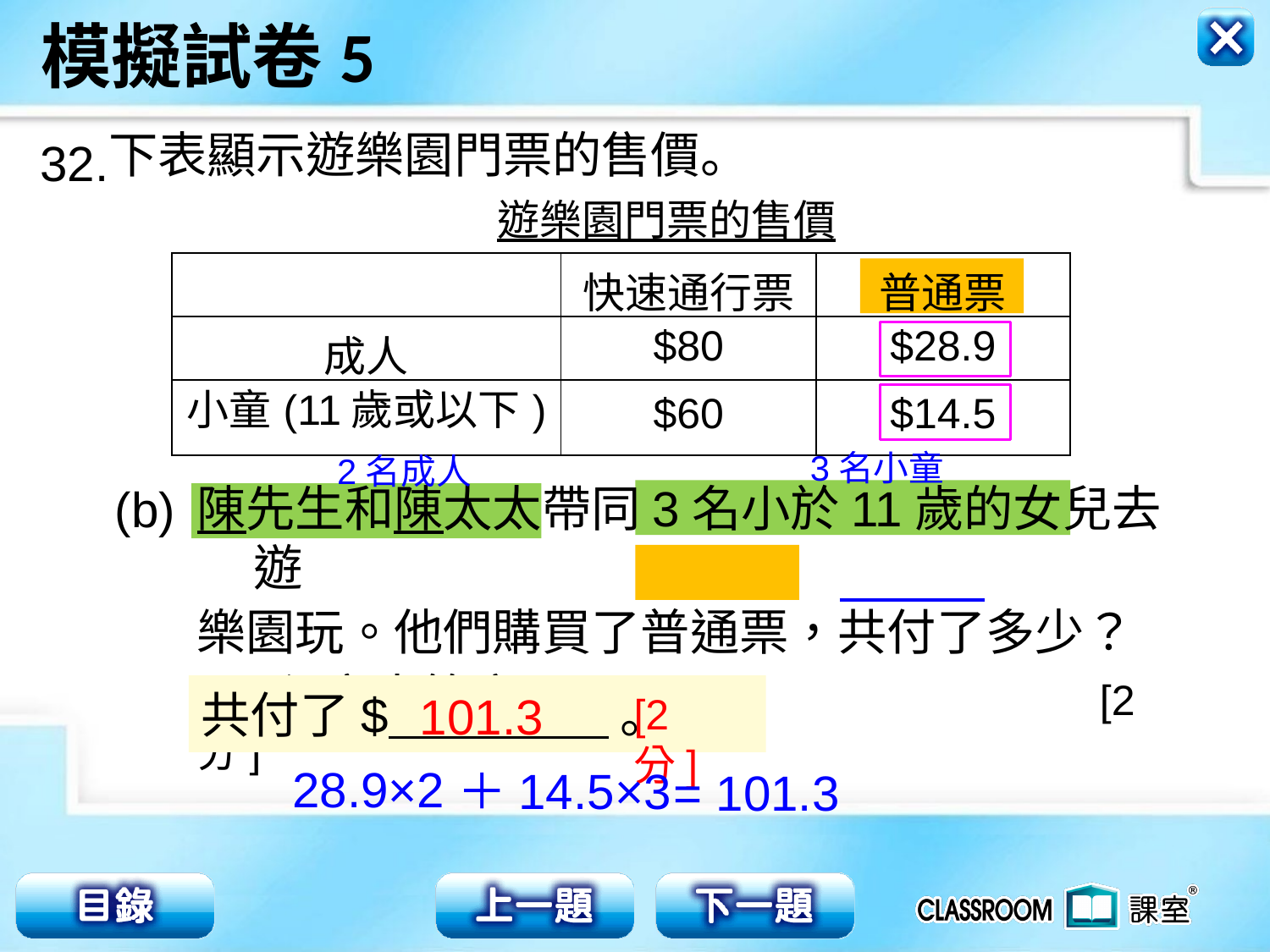

下表顯示遊樂園門票的售價。
32.
遊樂園門票的售價
|  | 快速通行票 | 普通票 |
| --- | --- | --- |
| 成人 | $80 | $28.9 |
| 小童(11歲或以下) | $60 | $14.5 |

 3名小童
 2名成人
陳先生和陳太太帶同3名小於11歲的女兒去遊
樂園玩。他們購買了普通票，共付了多少？
(只須寫出答案)                                        [2分]
(b)

共付了$                。
101.3
[2分]
28.9×2
＋14.5×3
= 101.3